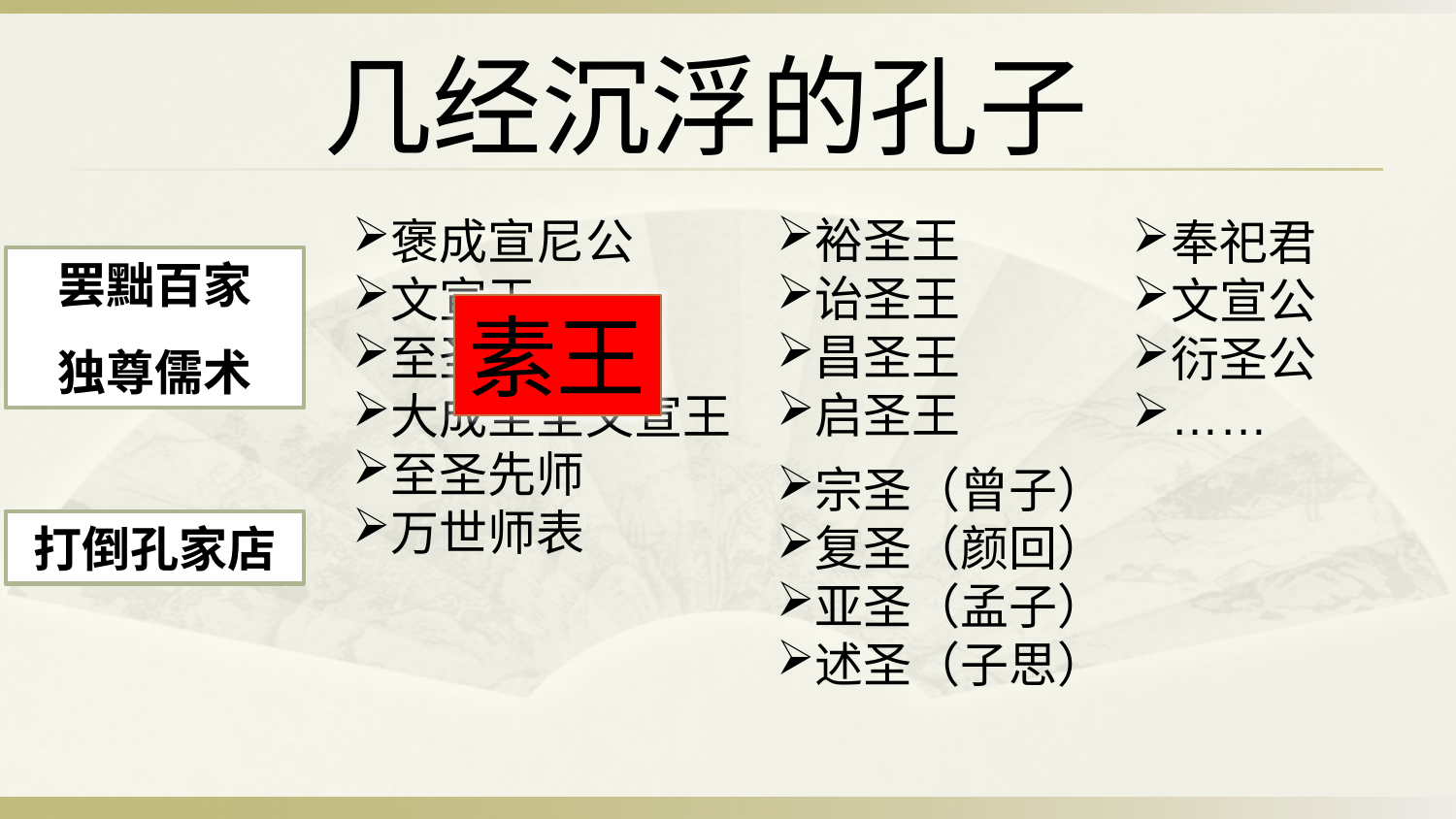

几经沉浮的孔子
#
裕圣王
诒圣王
昌圣王
启圣王
褒成宣尼公
文宣王
至圣文宣王
大成至圣文宣王
至圣先师
万世师表
奉祀君
文宣公
衍圣公
……
罢黜百家
独尊儒术
素王
宗圣（曾子）
复圣（颜回）
亚圣（孟子）
述圣（子思）
打倒孔家店